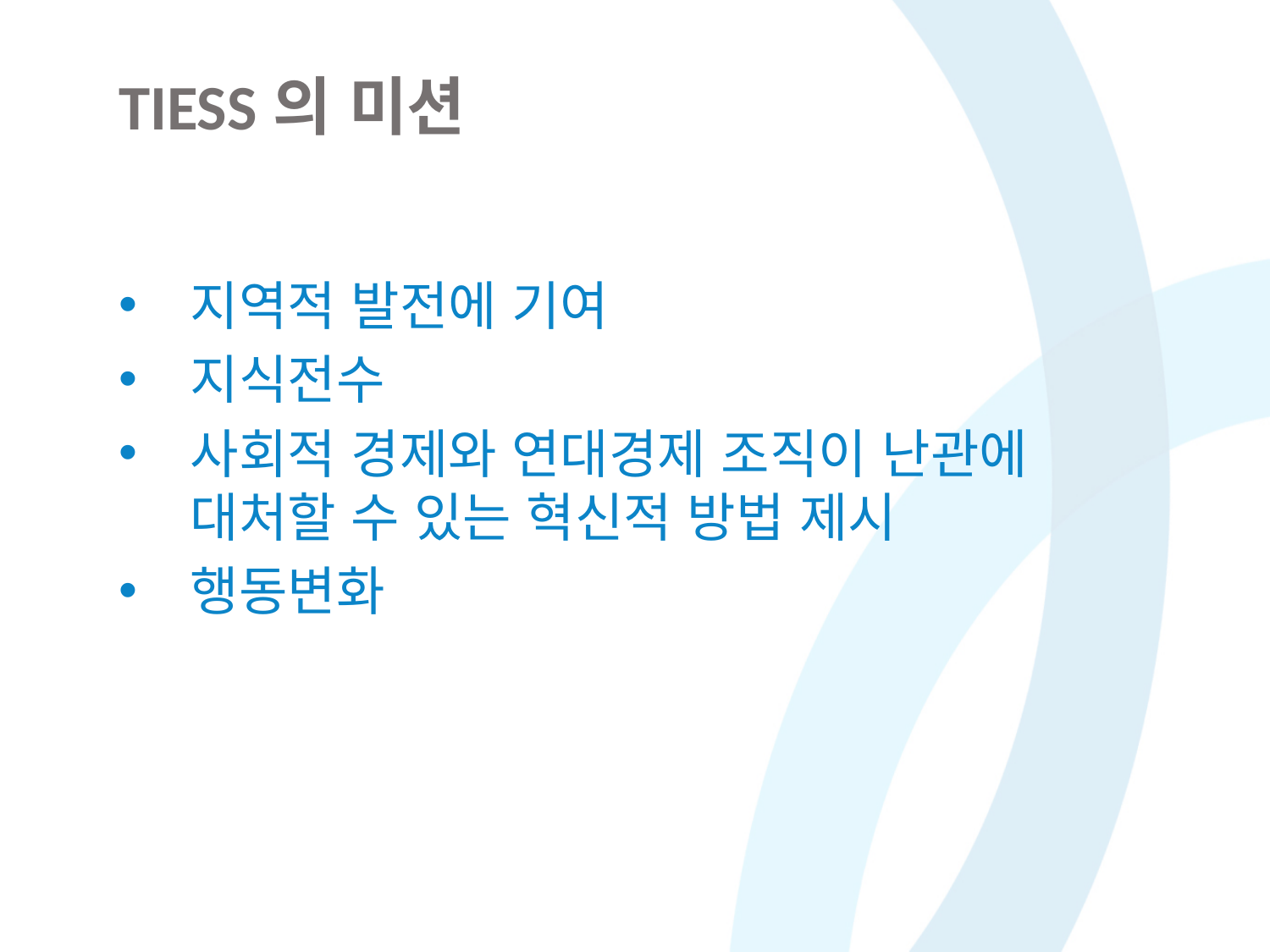

TIESS의 미션
지역적 발전에 기여
지식전수
사회적 경제와 연대경제 조직이 난관에 대처할 수 있는 혁신적 방법 제시
행동변화